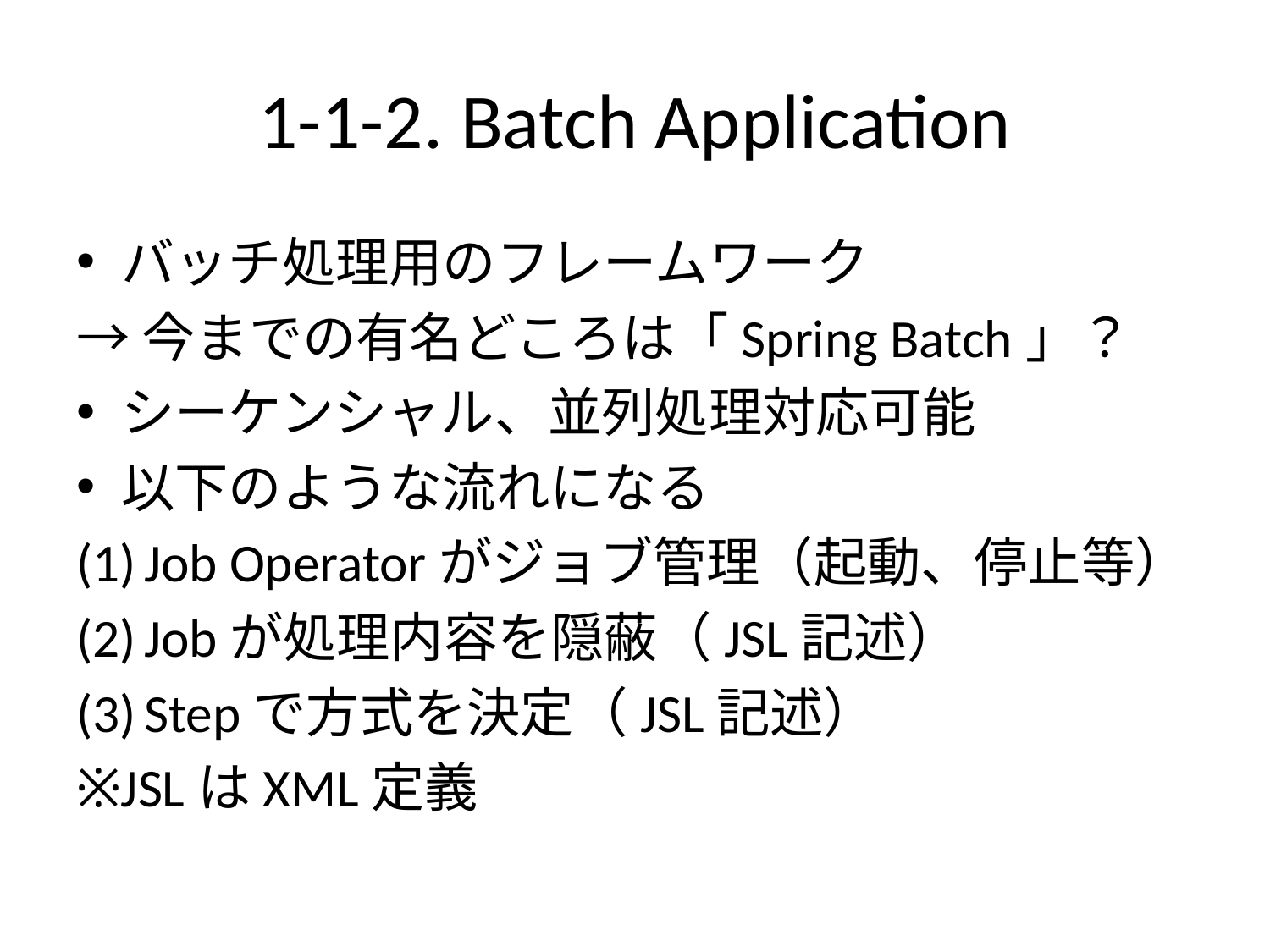

# 1-1-2. Batch Application
バッチ処理用のフレームワーク
→今までの有名どころは「Spring Batch」？
シーケンシャル、並列処理対応可能
以下のような流れになる
Job Operatorがジョブ管理（起動、停止等）
Jobが処理内容を隠蔽（JSL記述）
Stepで方式を決定（JSL記述）
※JSLはXML定義